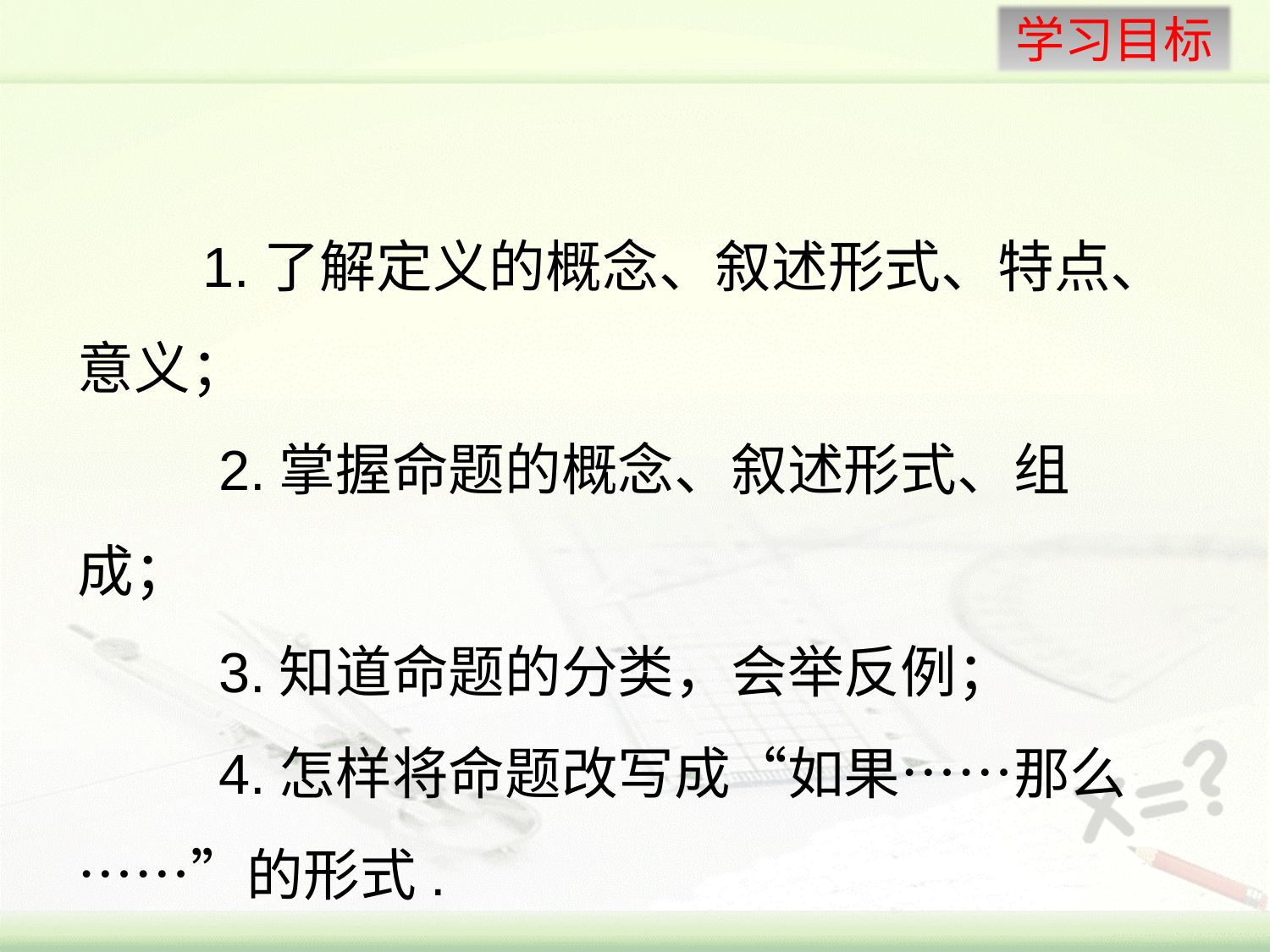

1.了解定义的概念、叙述形式、特点、意义；
         2.掌握命题的概念、叙述形式、组成；
         3.知道命题的分类，会举反例；
         4.怎样将命题改写成“如果……那么……”的形式.